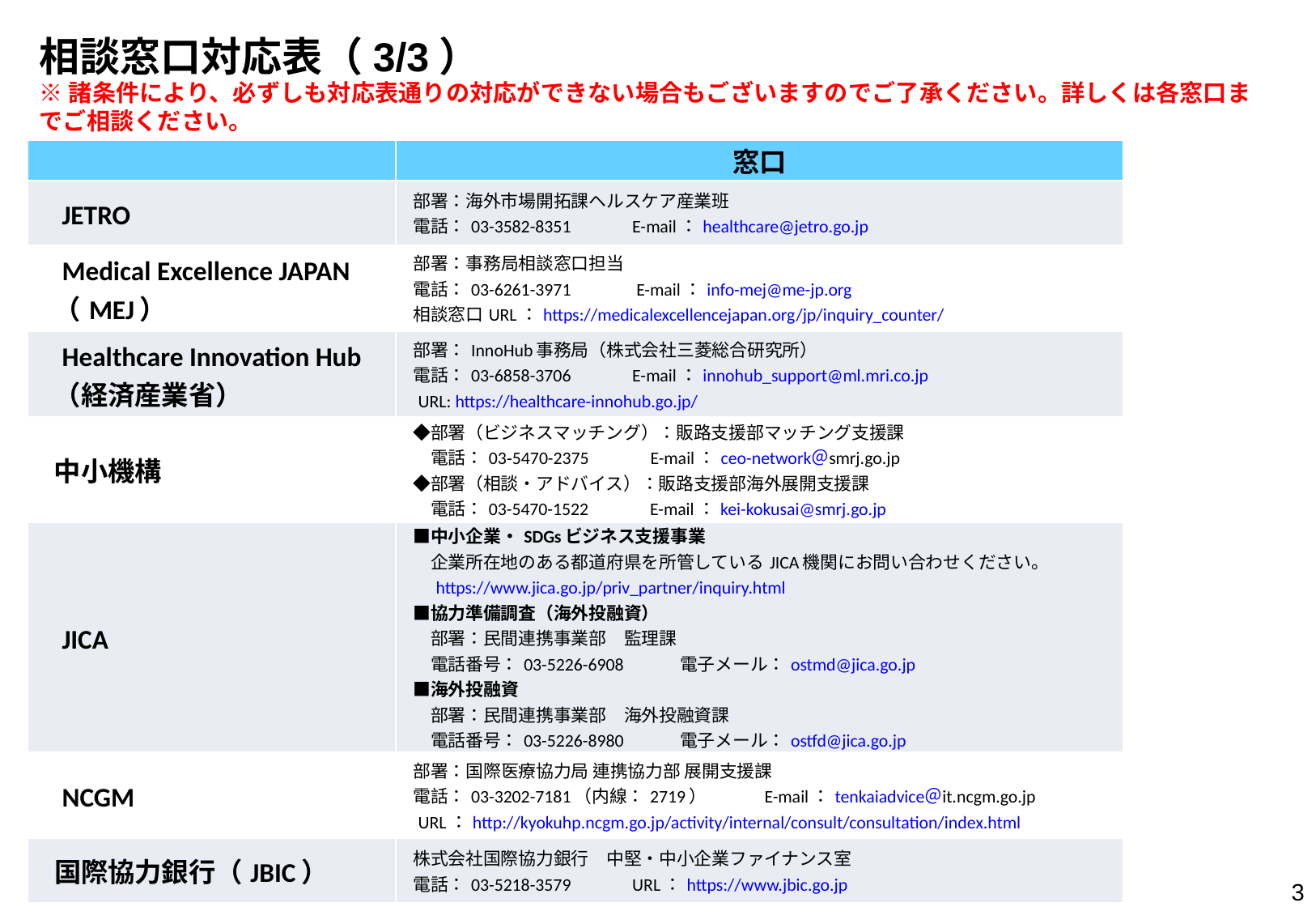

# 相談窓口対応表（3/3）
※諸条件により、必ずしも対応表通りの対応ができない場合もございますのでご了承ください。詳しくは各窓口までご相談ください。
|  | 窓口 |
| --- | --- |
| JETRO | 部署：海外市場開拓課ヘルスケア産業班 　電話：03-3582-8351　　　E-mail：healthcare@jetro.go.jp |
| Medical Excellence JAPAN 　（MEJ） | 部署：事務局相談窓口担当 　電話：03-6261-3971 　　　E-mail：info-mej@me-jp.org 　相談窓口URL：https://medicalexcellencejapan.org/jp/inquiry\_counter/ |
| Healthcare Innovation Hub 　（経済産業省） | 部署：InnoHub事務局（株式会社三菱総合研究所） 　電話：03-6858-3706　　　E-mail：innohub\_support@ml.mri.co.jp 　URL: https://healthcare-innohub.go.jp/ |
| 中小機構 | ◆部署（ビジネスマッチング）：販路支援部マッチング支援課 　　電話：03‐5470-2375　　　E-mail：ceo-network＠smrj.go.jp 　◆部署（相談・アドバイス）：販路支援部海外展開支援課 　　電話：03-5470-1522　　　E-mail：kei-kokusai@smrj.go.jp |
| JICA | ■中小企業・SDGsビジネス支援事業 　　企業所在地のある都道府県を所管しているJICA機関にお問い合わせください。 　　https://www.jica.go.jp/priv\_partner/inquiry.html 　■協力準備調査（海外投融資） 　　部署：民間連携事業部　監理課 　　電話番号：03-5226-6908　　　電子メール：ostmd@jica.go.jp 　■海外投融資 　　部署：民間連携事業部　海外投融資課 　　電話番号：03-5226-8980　　　電子メール：ostfd@jica.go.jp |
| NCGM | 部署：国際医療協力局 連携協力部 展開支援課 　電話：03-3202-7181（内線：2719）　　　E-mail：tenkaiadvice＠it.ncgm.go.jp 　URL：http://kyokuhp.ncgm.go.jp/activity/internal/consult/consultation/index.html |
| 国際協力銀行（JBIC） | 株式会社国際協力銀行　中堅・中小企業ファイナンス室 　電話：03-5218-3579　　　URL：https://www.jbic.go.jp |
3